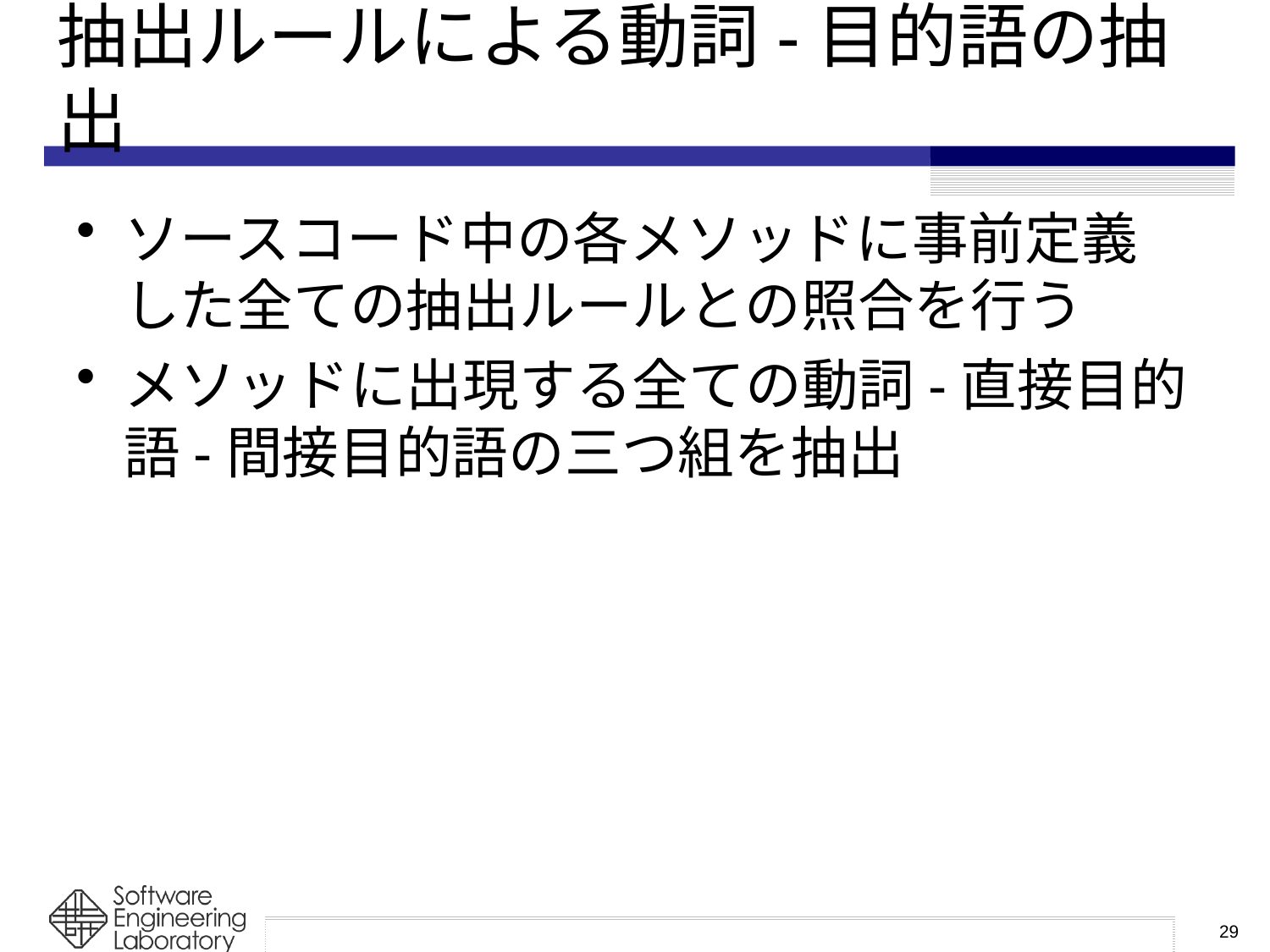

# 抽出ルールによる動詞-目的語の抽出
ソースコード中の各メソッドに事前定義した全ての抽出ルールとの照合を行う
メソッドに出現する全ての動詞-直接目的語-間接目的語の三つ組を抽出
29